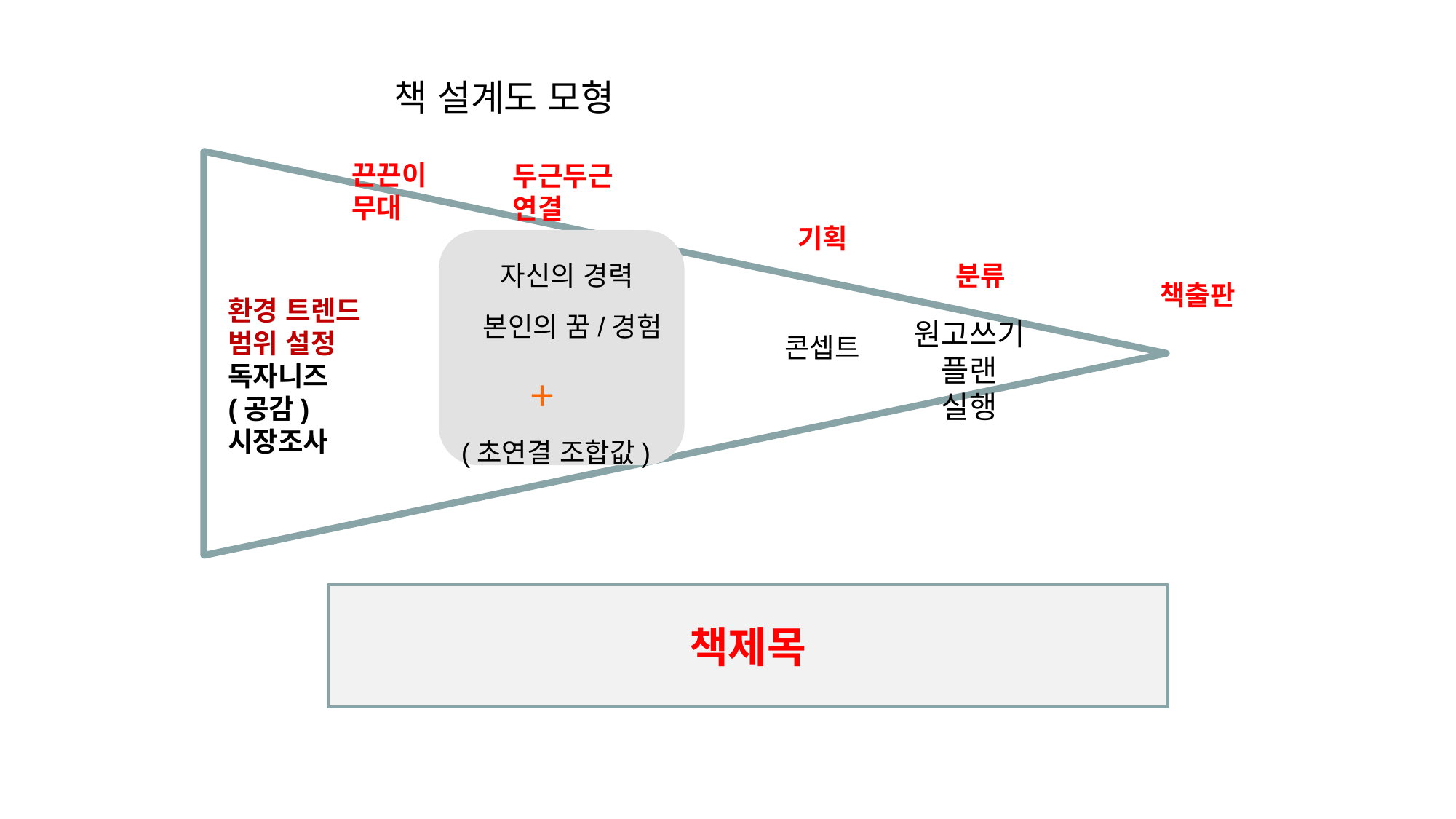

책 설계도 모형
끈끈이 무대
두근두근      연결

기획
   자신의 경력
  본인의 꿈/경험
         +
(초연결 조합값)

원고쓰기
플랜
실행

분류
  책출판
환경 트렌드
범위 설정
독자니즈
(공감)
시장조사

콘셉트
책제목